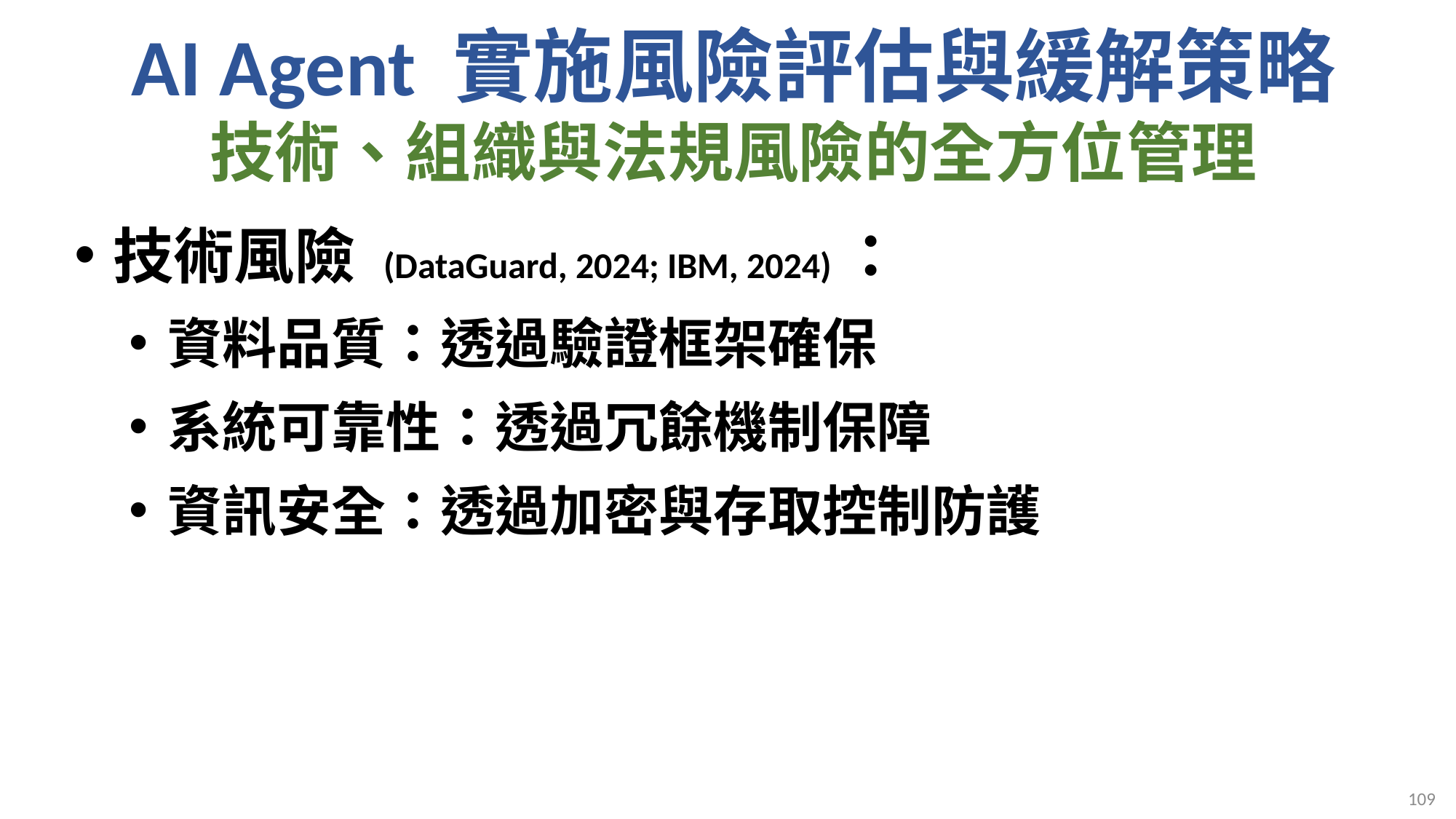

# AI Agent 實施風險評估與緩解策略 技術、組織與法規風險的全方位管理
技術風險 (DataGuard, 2024; IBM, 2024)：
資料品質：透過驗證框架確保
系統可靠性：透過冗餘機制保障
資訊安全：透過加密與存取控制防護
109